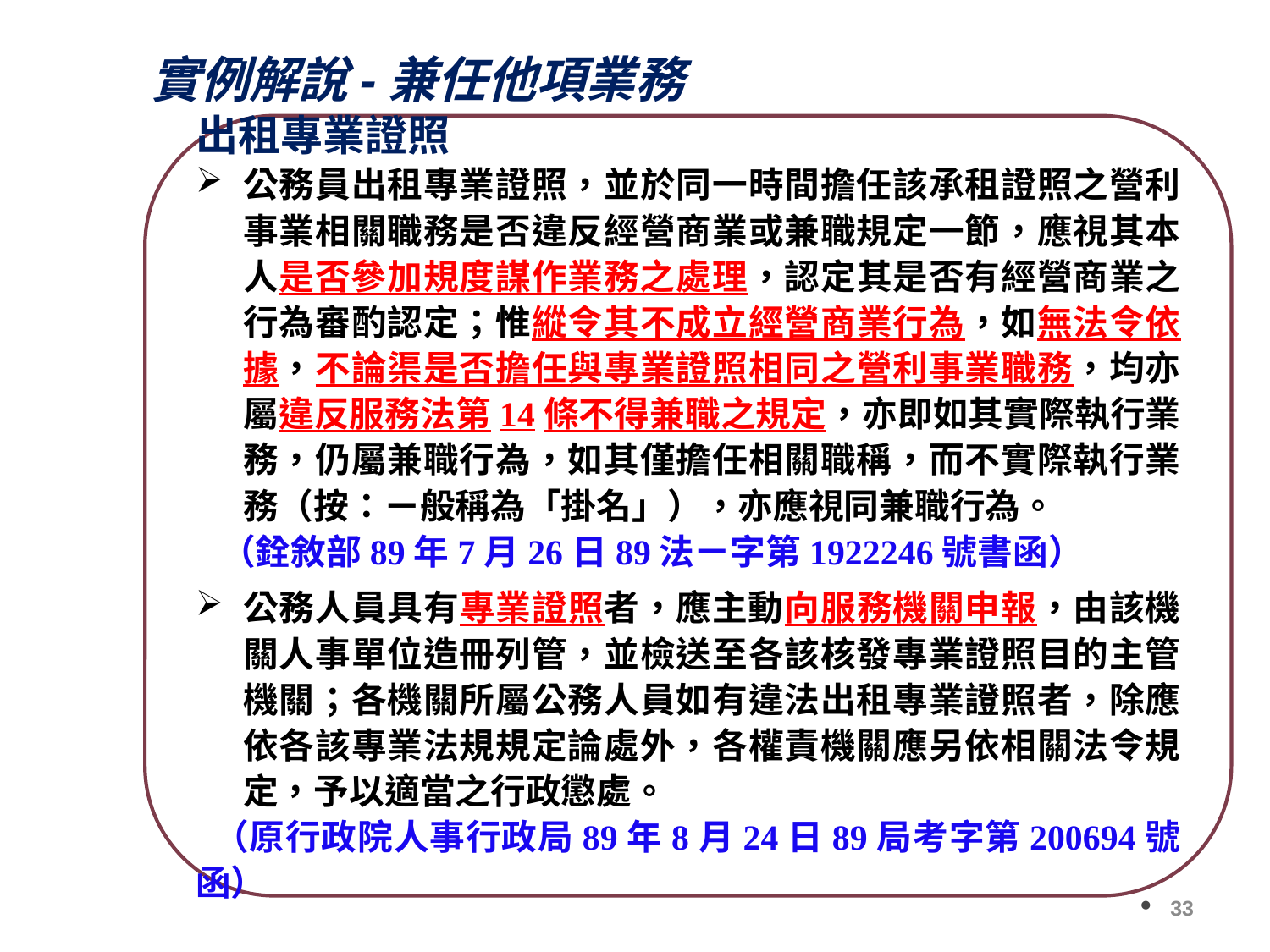

實例解說-兼任他項業務
出租專業證照
公務員出租專業證照，並於同一時間擔任該承租證照之營利事業相關職務是否違反經營商業或兼職規定一節，應視其本人是否參加規度謀作業務之處理，認定其是否有經營商業之行為審酌認定；惟縱令其不成立經營商業行為，如無法令依據，不論渠是否擔任與專業證照相同之營利事業職務，均亦屬違反服務法第14條不得兼職之規定，亦即如其實際執行業務，仍屬兼職行為，如其僅擔任相關職稱，而不實際執行業務（按：ㄧ般稱為「掛名」），亦應視同兼職行為。
  （銓敘部89年7月26日89法ㄧ字第1922246號書函）
公務人員具有專業證照者，應主動向服務機關申報，由該機關人事單位造冊列管，並檢送至各該核發專業證照目的主管機關；各機關所屬公務人員如有違法出租專業證照者，除應依各該專業法規規定論處外，各權責機關應另依相關法令規定，予以適當之行政懲處。
 （原行政院人事行政局89年8月24日89局考字第200694號函）

33